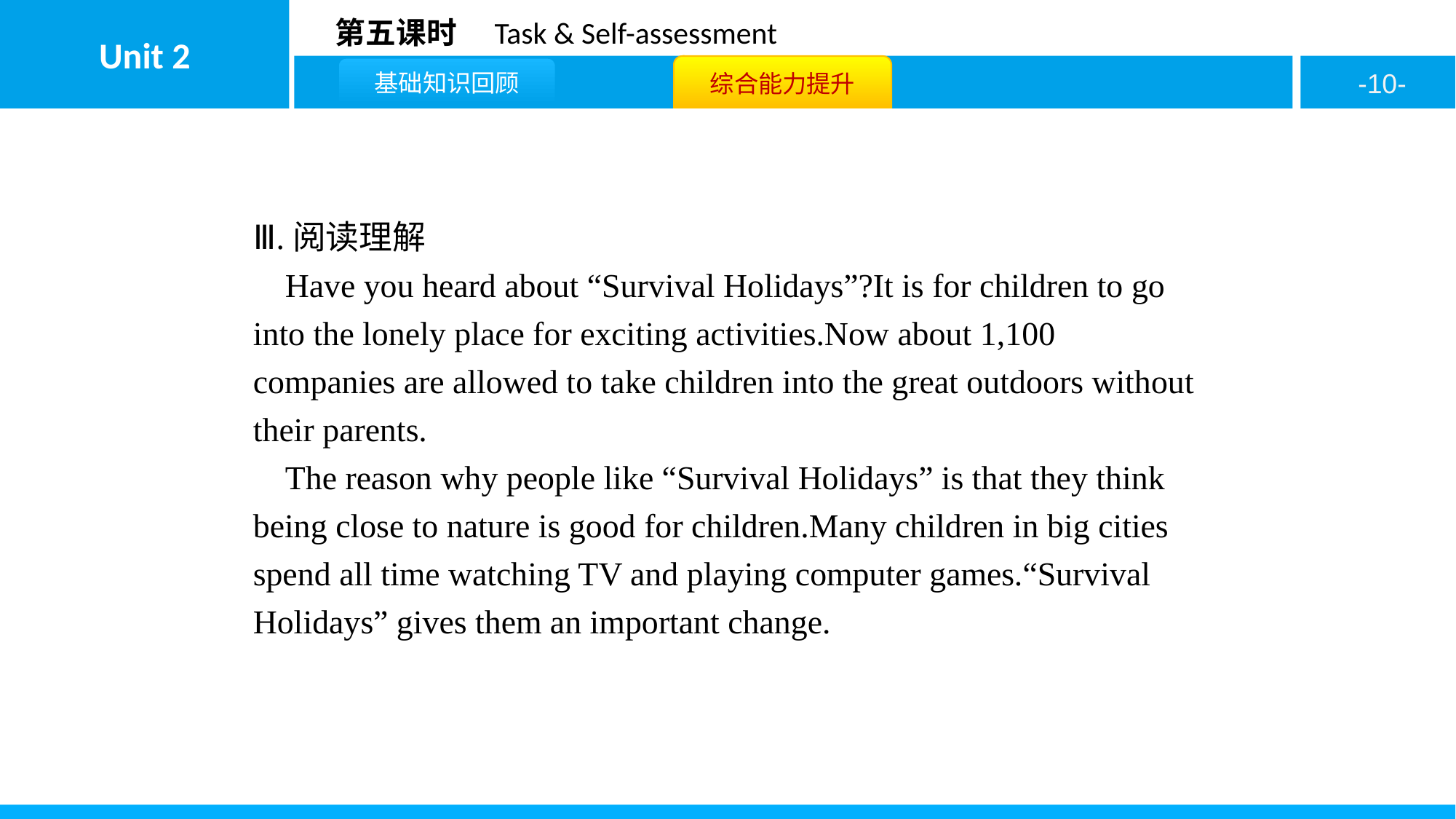

Ⅲ.阅读理解
Have you heard about “Survival Holidays”?It is for children to go into the lonely place for exciting activities.Now about 1,100 companies are allowed to take children into the great outdoors without their parents.
The reason why people like “Survival Holidays” is that they think being close to nature is good for children.Many children in big cities spend all time watching TV and playing computer games.“Survival Holidays” gives them an important change.